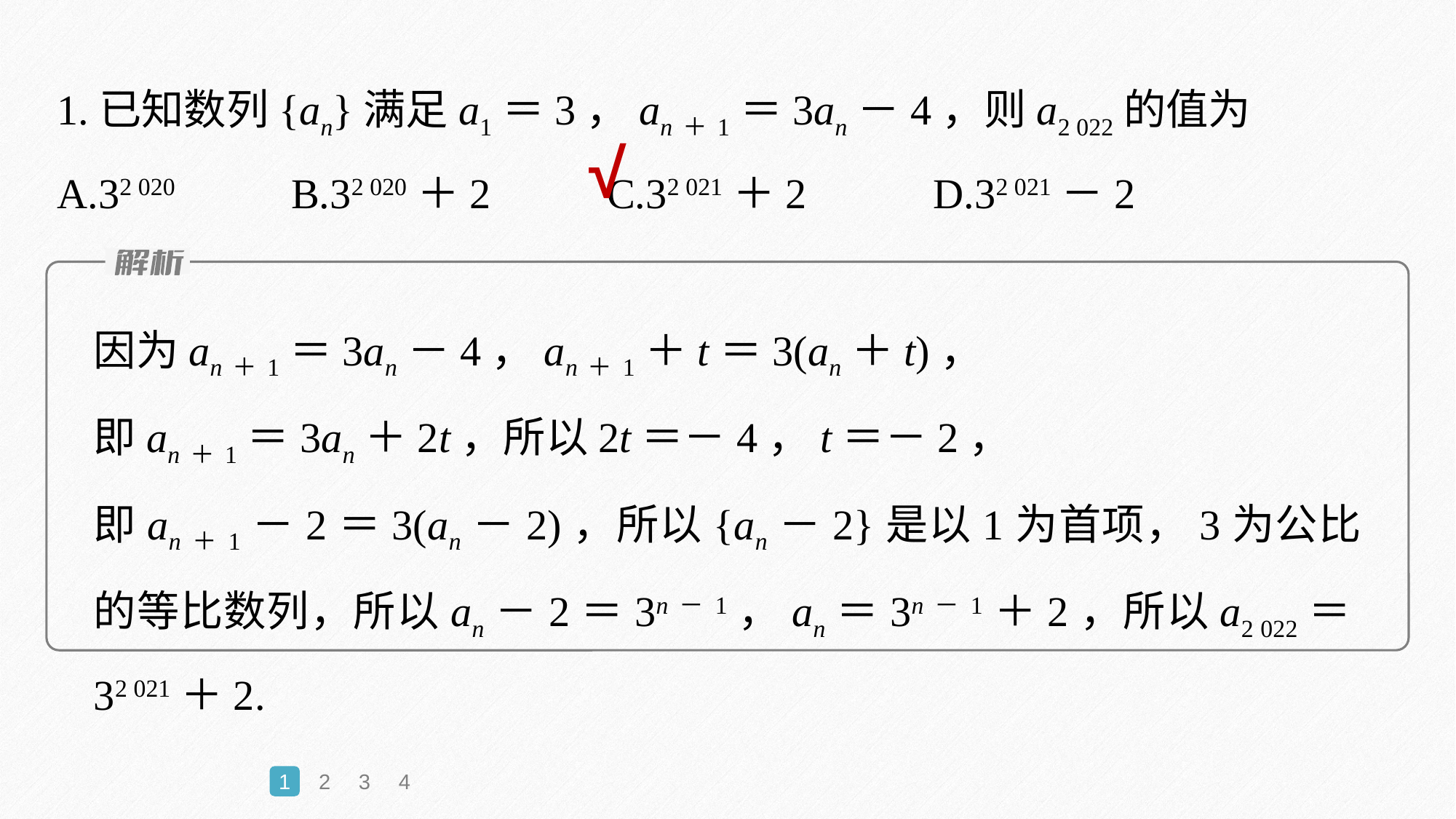

1.已知数列{an}满足a1＝3，an＋1＝3an－4，则a2 022的值为
A.32 020           B.32 020＋2           C.32 021＋2            D.32 021－2
√

因为an＋1＝3an－4，an＋1＋t＝3(an＋t)，
即an＋1＝3an＋2t，所以2t＝－4，t＝－2，
即an＋1－2＝3(an－2)，所以{an－2}是以1为首项，3为公比的等比数列，所以an－2＝3n－1，an＝3n－1＋2，所以a2 022＝32 021＋2.
1
2
3
4